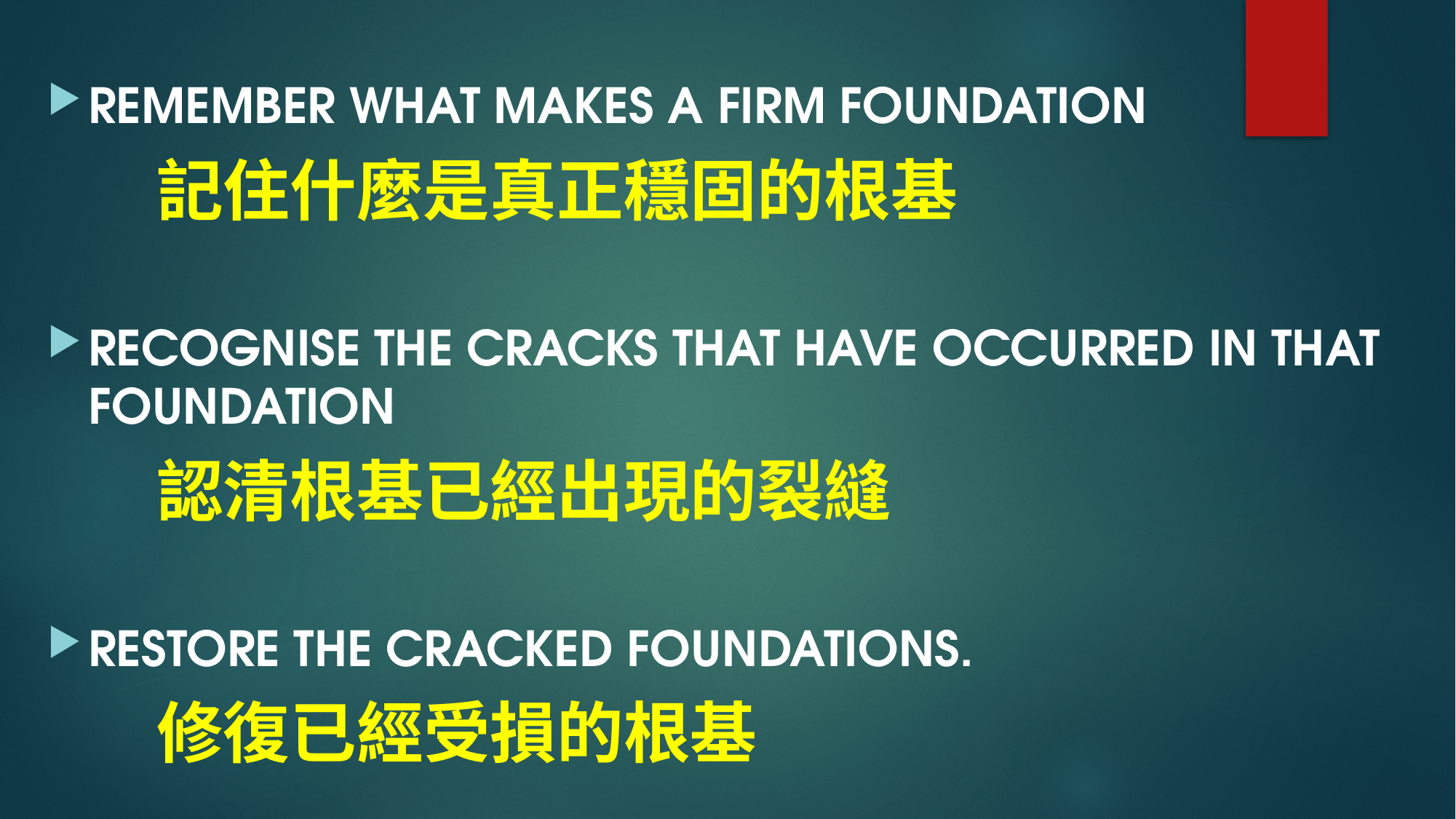

REMEMBER WHAT MAKES A FIRM FOUNDATION
	記住什麼是真正穩固的根基

RECOGNISE THE CRACKS THAT HAVE OCCURRED IN THAT FOUNDATION
	認清根基已經出現的裂縫

RESTORE THE CRACKED FOUNDATIONS.
	修復已經受損的根基